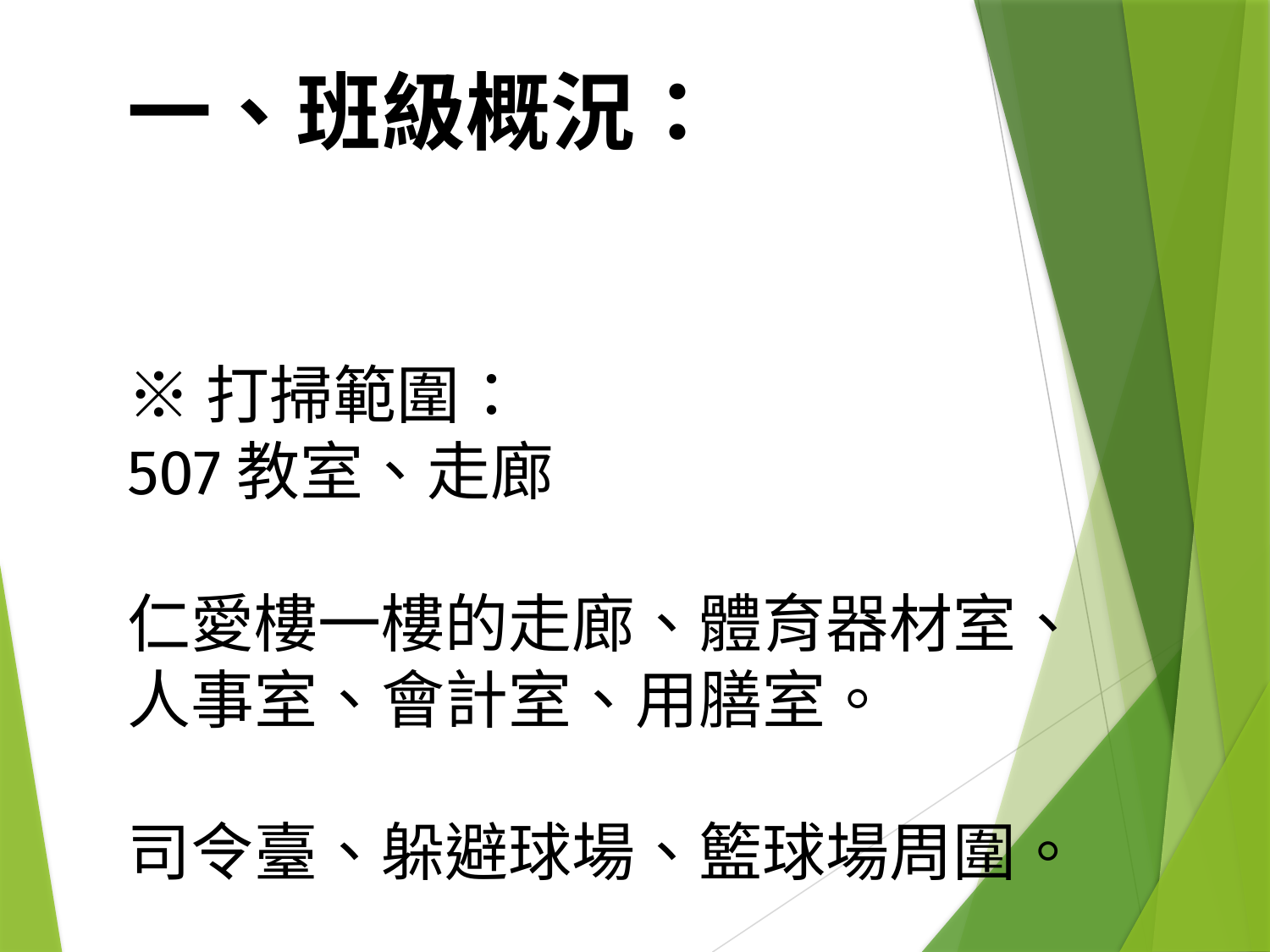

一、班級概況：
※打掃範圍：
507教室、走廊

仁愛樓一樓的走廊、體育器材室、
人事室、會計室、用膳室。

司令臺、躲避球場、籃球場周圍。